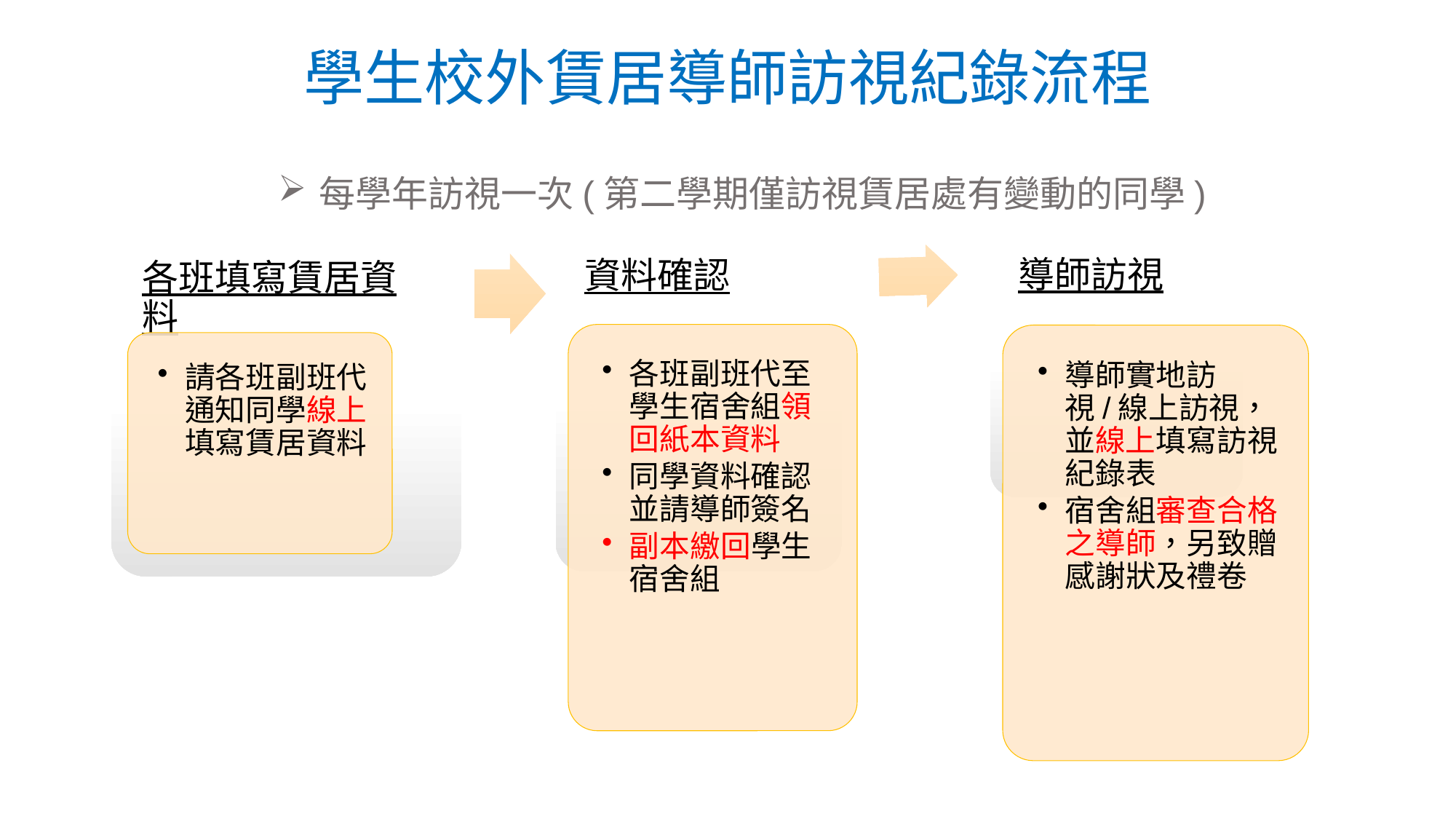

學生校外賃居導師訪視紀錄流程
每學年訪視一次(第二學期僅訪視賃居處有變動的同學)
各班填寫賃居資料
請各班副班代通知同學線上填寫賃居資料

資料確認
各班副班代至學生宿舍組領回紙本資料
同學資料確認並請導師簽名
副本繳回學生宿舍組

導師訪視
導師實地訪視/線上訪視，並線上填寫訪視紀錄表
宿舍組審查合格之導師，另致贈感謝狀及禮卷